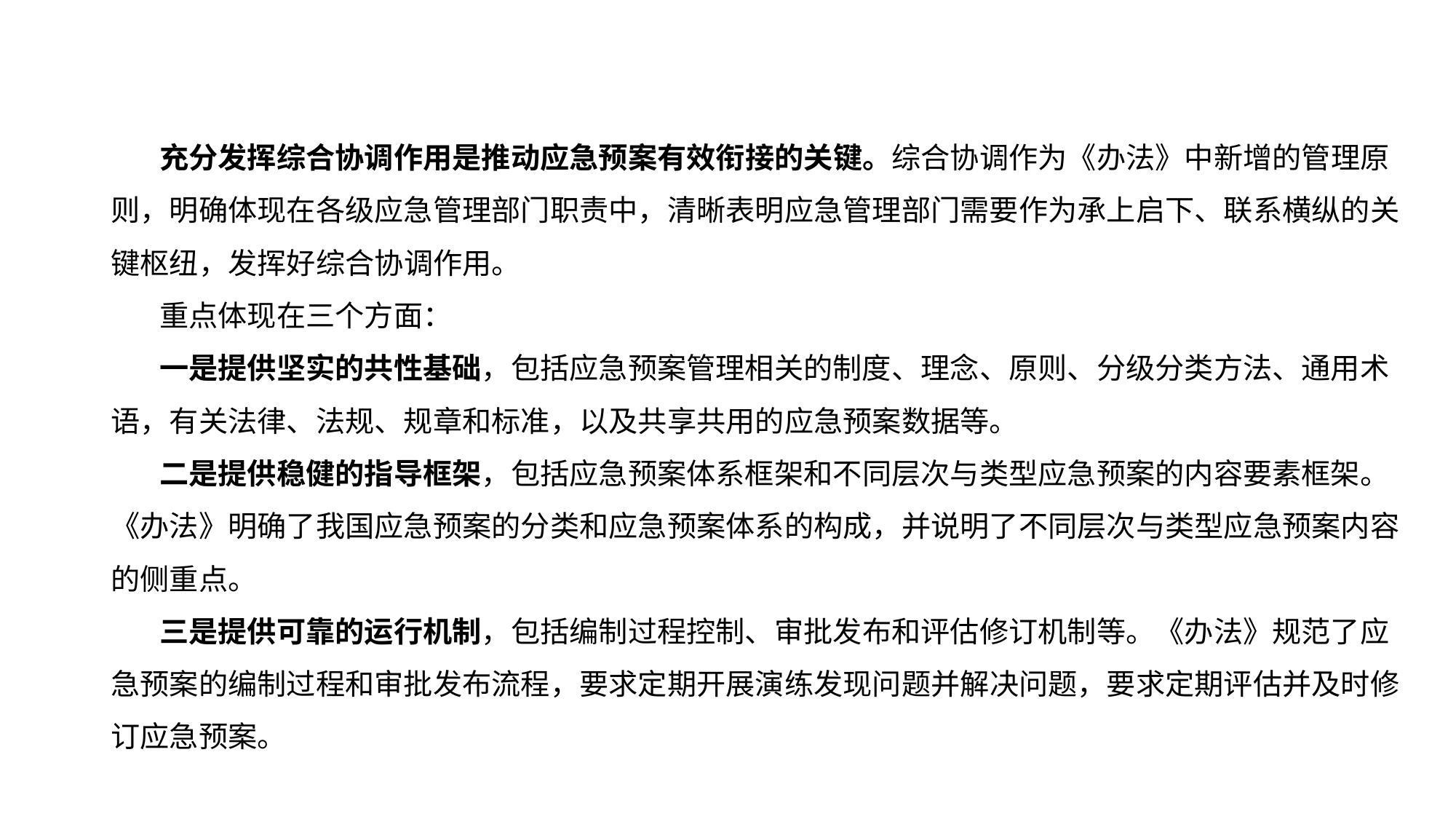

#
充分发挥综合协调作用是推动应急预案有效衔接的关键。综合协调作为《办法》中新增的管理原则，明确体现在各级应急管理部门职责中，清晰表明应急管理部门需要作为承上启下、联系横纵的关键枢纽，发挥好综合协调作用。
重点体现在三个方面：
一是提供坚实的共性基础，包括应急预案管理相关的制度、理念、原则、分级分类方法、通用术语，有关法律、法规、规章和标准，以及共享共用的应急预案数据等。
二是提供稳健的指导框架，包括应急预案体系框架和不同层次与类型应急预案的内容要素框架。《办法》明确了我国应急预案的分类和应急预案体系的构成，并说明了不同层次与类型应急预案内容的侧重点。
三是提供可靠的运行机制，包括编制过程控制、审批发布和评估修订机制等。《办法》规范了应急预案的编制过程和审批发布流程，要求定期开展演练发现问题并解决问题，要求定期评估并及时修订应急预案。